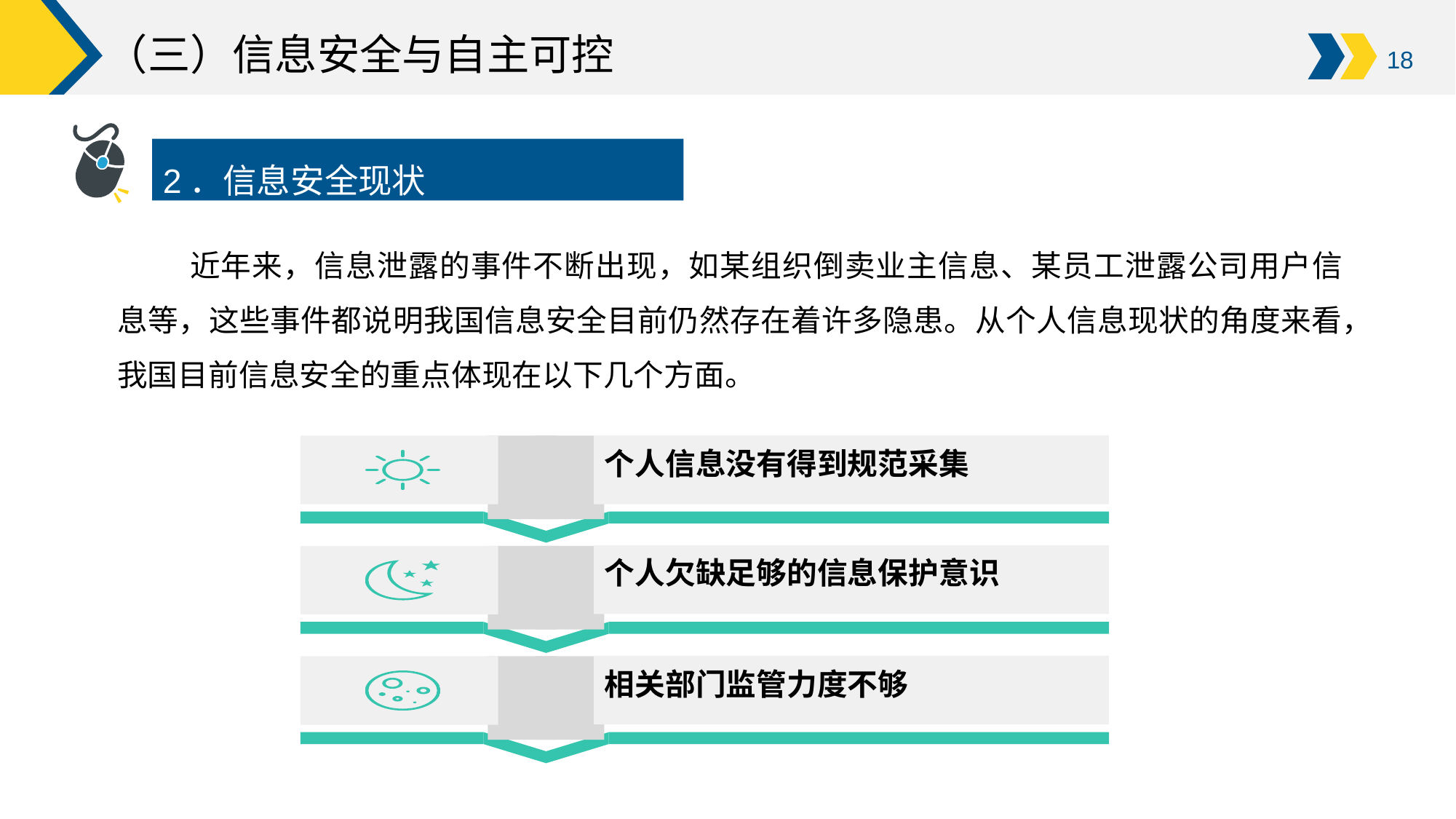

# （三）信息安全与自主可控

2．信息安全现状
近年来，信息泄露的事件不断出现，如某组织倒卖业主信息、某员工泄露公司用户信息等，这些事件都说明我国信息安全目前仍然存在着许多隐患。从个人信息现状的角度来看，我国目前信息安全的重点体现在以下几个方面。

个人信息没有得到规范采集

个人欠缺足够的信息保护意识

相关部门监管力度不够